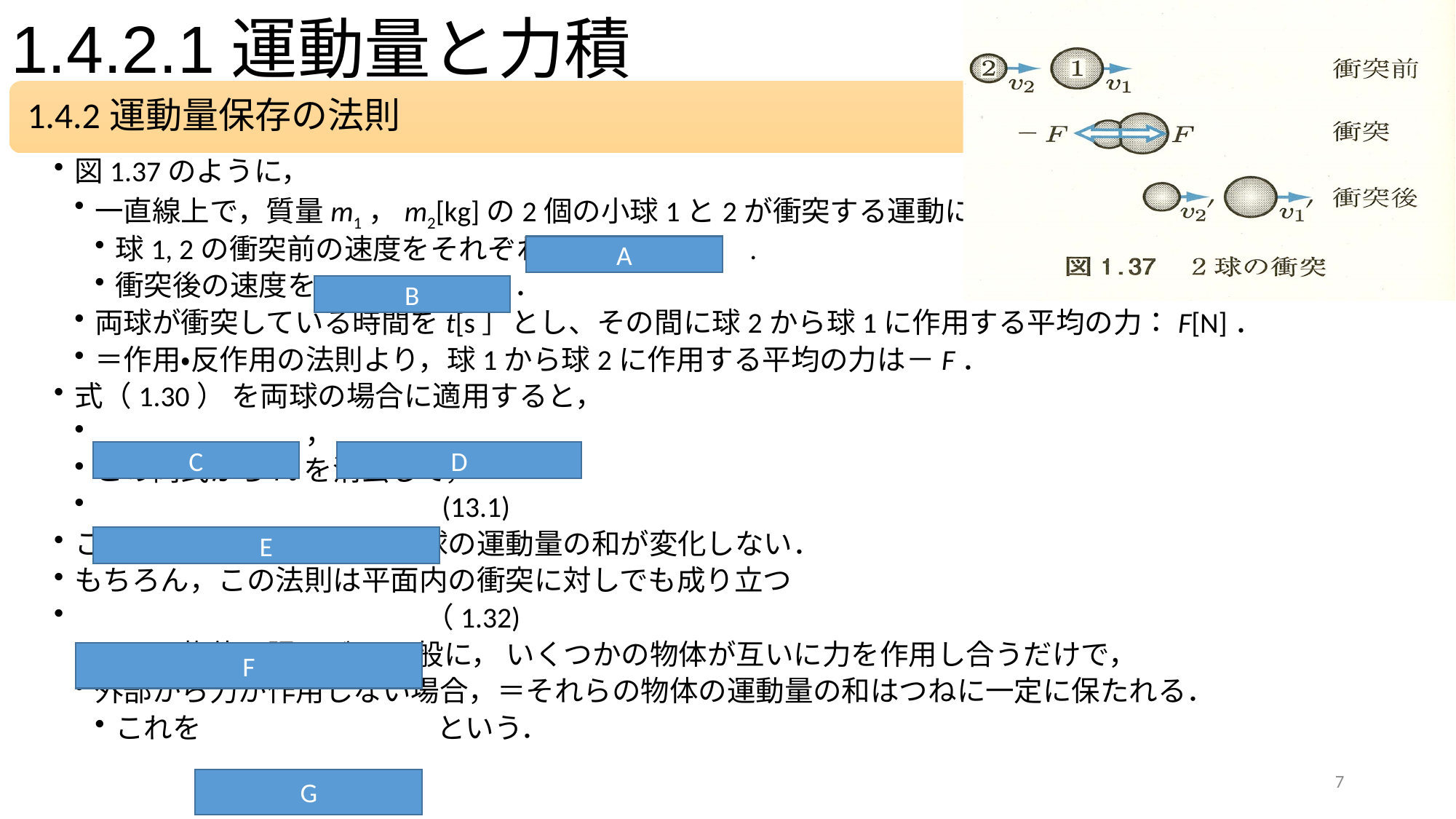

# 1.4.2.1運動量と力積
1.4.2運動量保存の法則
図1.37のように，
一直線上で，質量m1，m2[kg]の2個の小球1と2が衝突する運動について．
球1, 2の衝突前の速度をそれぞれ                               .
衝突後の速度を                               ．
両球が衝突している時間をt[s］とし、その間に球2から球1に作用する平均の力：F[N]．
＝作用・反作用の法則より，球1から球2に作用する平均の力は－F．
式（1.30） を両球の場合に適用すると，
                                ，
この両式からFtを消去して，
                                                     (13.1)
この式は，＝衝突前後で両球の運動量の和が変化しない．
もちろん，この法則は平面内の衝突に対しでも成り立つ
                                                      （1.32)
二つの物体に限らず， 一般に， いくつかの物体が互いに力を作用し合うだけで，
外部から力が作用しない場合，＝それらの物体の運動量の和はつねに一定に保たれる．
これを                                     という．
A
B
C
D
E
F
7
G